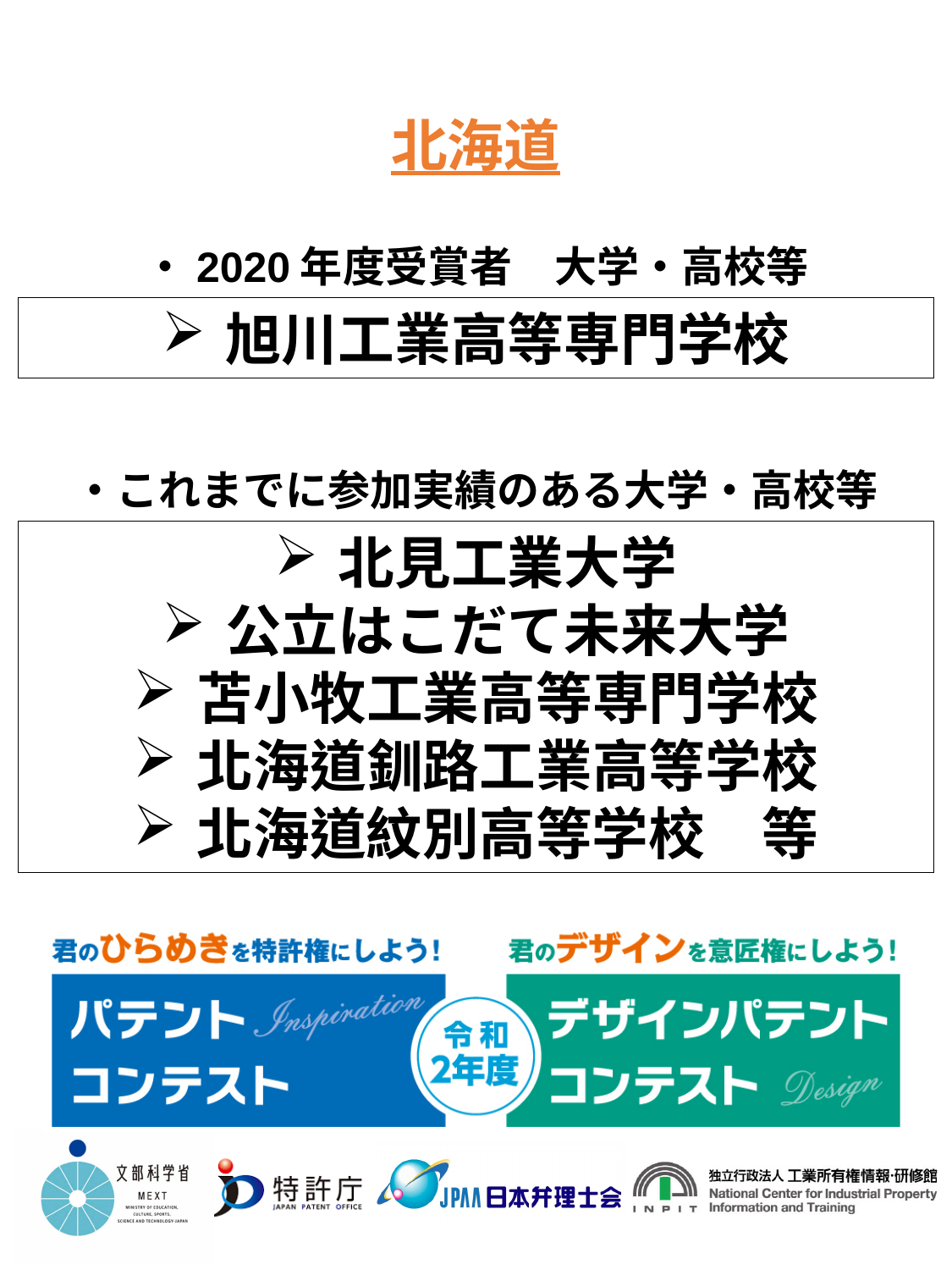

北海道
・2020年度受賞者　大学・高校等
旭川工業高等専門学校
・これまでに参加実績のある大学・高校等
北見工業大学
公立はこだて未来大学
苫小牧工業高等専門学校
北海道釧路工業高等学校
北海道紋別高等学校　等